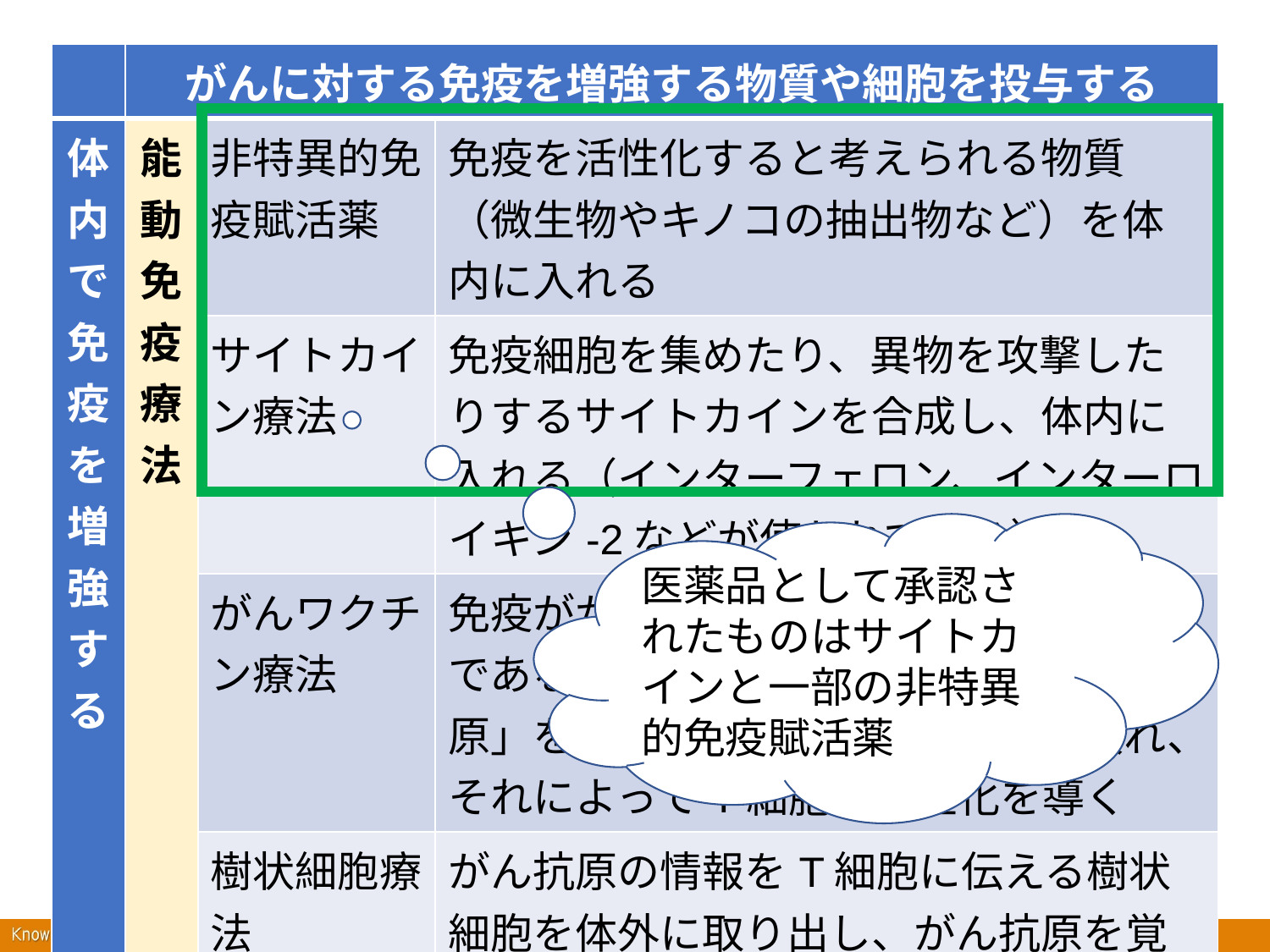

|  | がんに対する免疫を増強する物質や細胞を投与する |  |  |
| --- | --- | --- | --- |
| 体内で免疫を増強する | 能動免疫療法 | 非特異的免疫賦活薬 | 免疫を活性化すると考えられる物質（微生物やキノコの抽出物など）を体内に入れる |
|  |  | サイトカイン療法 | 免疫細胞を集めたり、異物を攻撃したりするサイトカインを合成し、体内に入れる（インターフェロン、インターロイキン-2などが使われている） |
|  |  | がんワクチン療法 | 免疫ががん細胞を異物と認識する目印であるがん細胞のタンパク質「がん抗原」をワクチンとして少量体内に入れ、それによってT細胞の活性化を導く |
|  |  | 樹状細胞療法 | がん抗原の情報をT細胞に伝える樹状細胞を体外に取り出し、がん抗原を覚えさせた後、体内に戻す |

医薬品として承認されたものはサイトカインと一部の非特異的免疫賦活薬